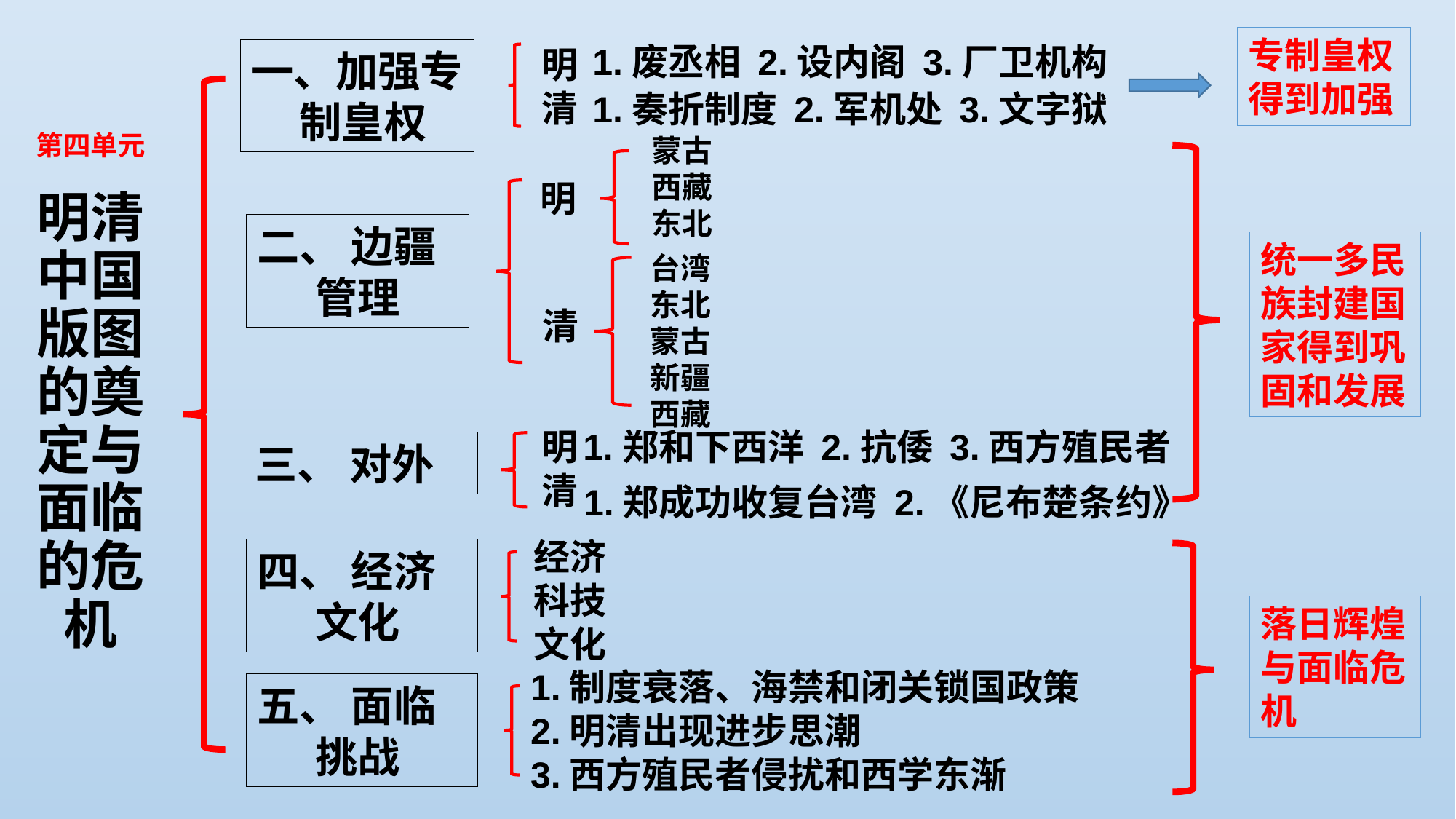

专制皇权得到加强
1.废丞相 2.设内阁 3.厂卫机构
明清
一、加强专
    制皇权

1.奏折制度 2.军机处 3.文字狱
# 第四单元 明清中国版图的奠定与面临的危机
蒙古
西藏
东北

明

二、 边疆
     管理
统一多民族封建国家得到巩固和发展
台湾
东北
蒙古
新疆
西藏

清
明清
1.郑和下西洋 2.抗倭 3.西方殖民者
三、 对外

1.郑成功收复台湾 2.《尼布楚条约》
经济
科技
文化
四、 经济
     文化

落日辉煌与面临危机
1.制度衰落、海禁和闭关锁国政策
2.明清出现进步思潮
3.西方殖民者侵扰和西学东渐
五、 面临
     挑战